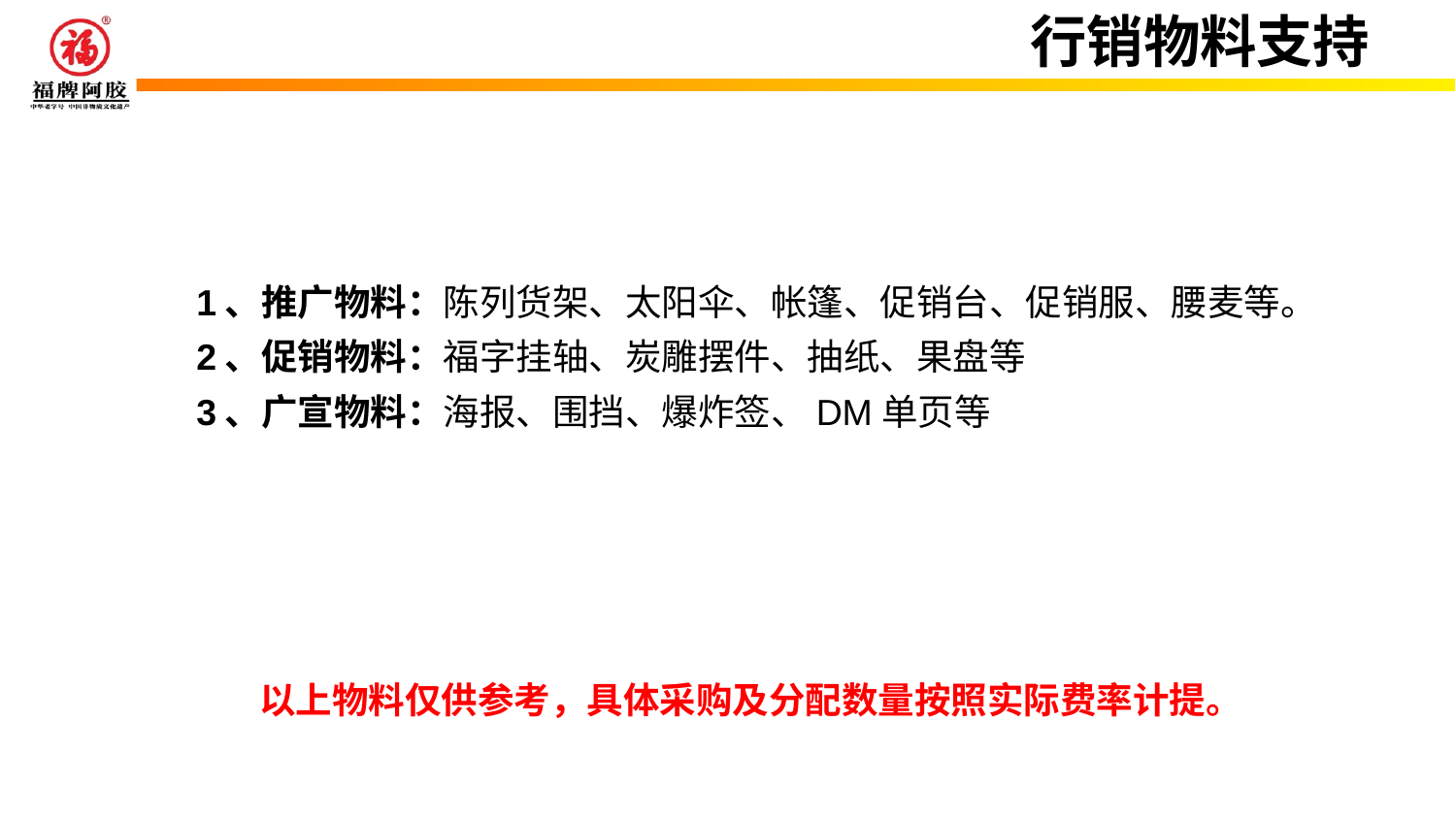

行销物料支持
1、推广物料：陈列货架、太阳伞、帐篷、促销台、促销服、腰麦等。
2、促销物料：福字挂轴、炭雕摆件、抽纸、果盘等
3、广宣物料：海报、围挡、爆炸签、DM单页等
以上物料仅供参考，具体采购及分配数量按照实际费率计提。